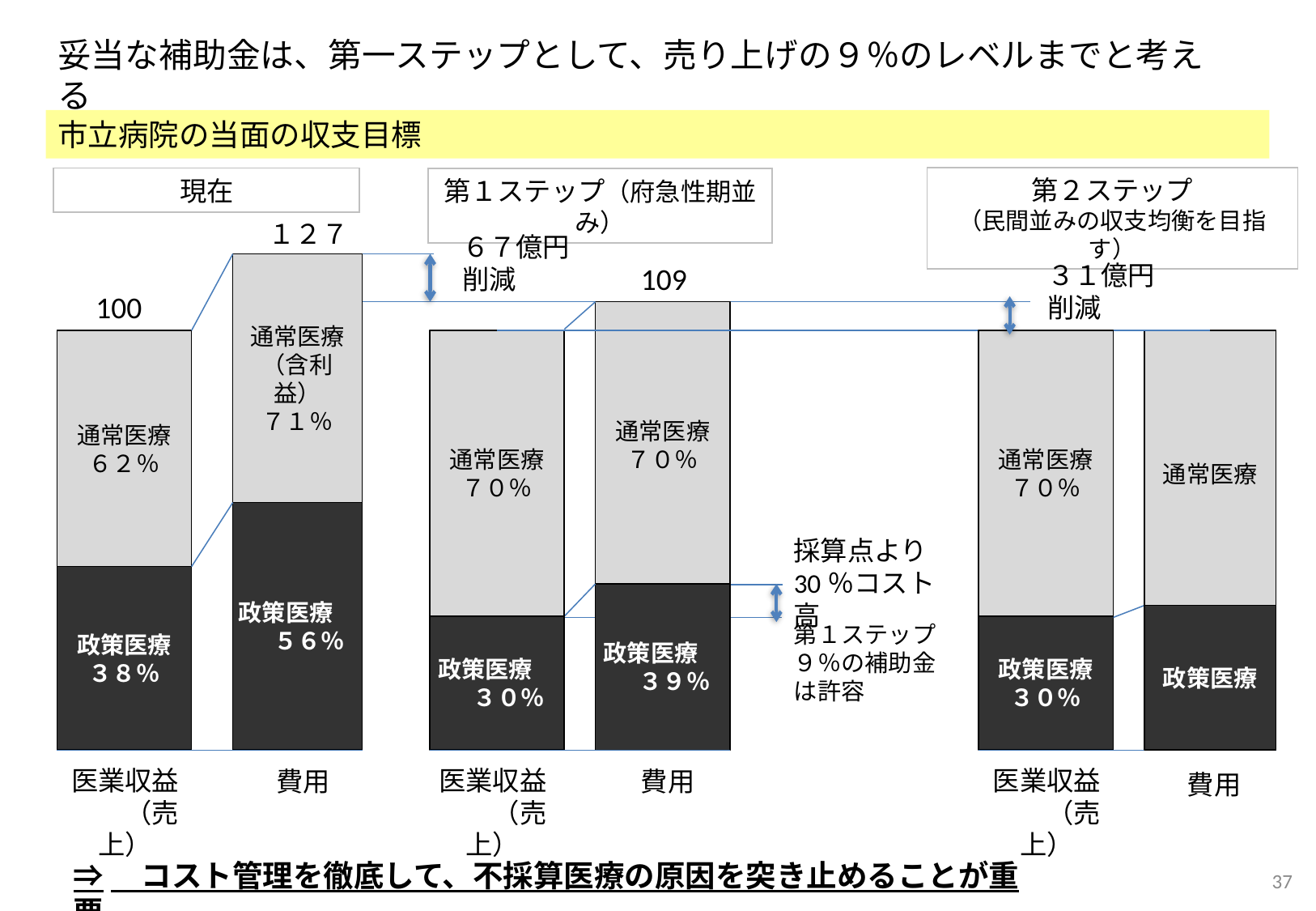

妥当な補助金は、第一ステップとして、売り上げの９％のレベルまでと考える
市立病院の当面の収支目標
第２ステップ
（民間並みの収支均衡を目指す）
現在
第１ステップ（府急性期並み）
１２７
６７億円
削減
３１億円
削減
通常医療
（含利益）
７１％
109
100
通常医療
７０％
通常医療
６２％
通常医療
７０％
通常医療
７０％
通常医療
政策医療　　５６％
採算点より30％コスト高
政策医療
３８％
政策医療　　３９％
政策医療
第１ステップ９％の補助金は許容
政策医療　　３０％
政策医療
３０％
医業収益　　（売上）
医業収益　　（売上）
医業収益　　（売上）
費用
費用
費用
⇒　コスト管理を徹底して、不採算医療の原因を突き止めることが重要
37